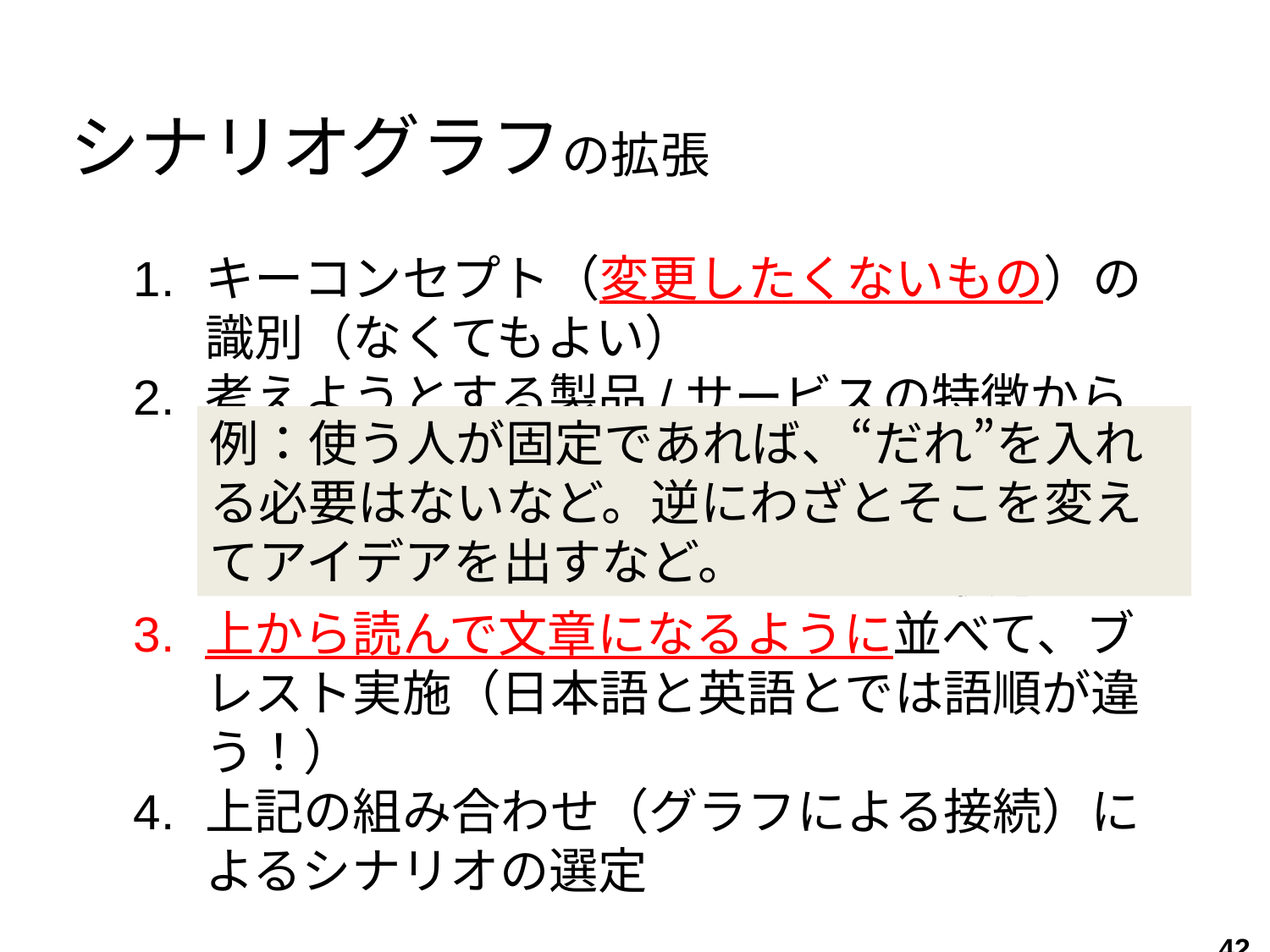

シナリオグラフの拡張
キーコンセプト（変更したくないもの）の識別（なくてもよい）
考えようとする製品/サービスの特徴から項目を選ぶ
“だれが”、“何を”、“どうする”
“いつ”、“どこで”、“どういう状態の”
上から読んで文章になるように並べて、ブレスト実施（日本語と英語とでは語順が違う！）
上記の組み合わせ（グラフによる接続）によるシナリオの選定
例：使う人が固定であれば、“だれ”を入れる必要はないなど。逆にわざとそこを変えてアイデアを出すなど。
42